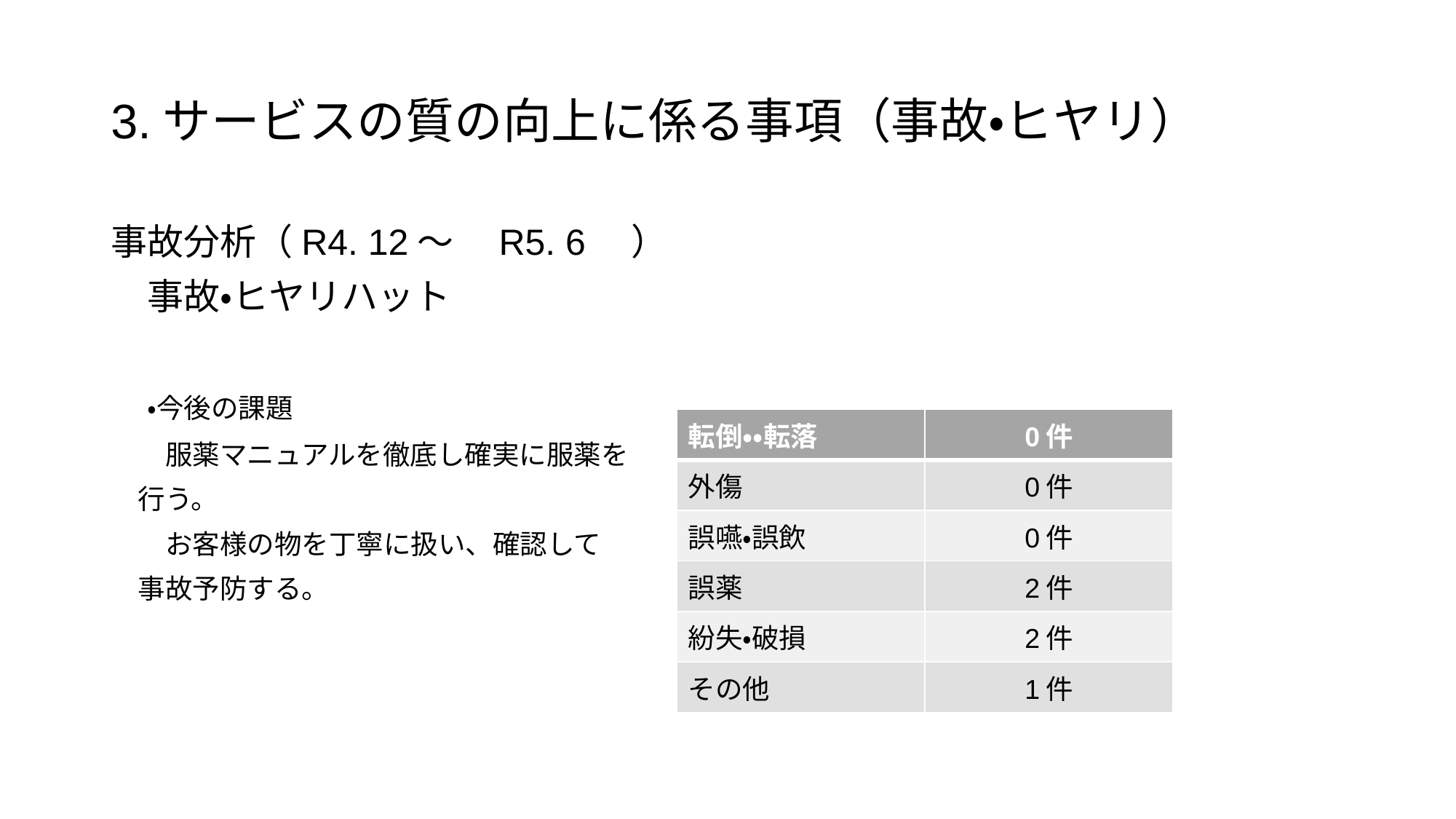

# 3.サービスの質の向上に係る事項（事故・ヒヤリ）
事故分析（R4. 12～　R5. 6　）
　事故・ヒヤリハット

　・今後の課題
　　服薬マニュアルを徹底し確実に服薬を
　行う。
　　お客様の物を丁寧に扱い、確認して
　事故予防する。
| 転倒・・転落 | 0件 |
| --- | --- |
| 外傷 | 0件 |
| 誤嚥・誤飲 | 0件 |
| 誤薬 | 2件 |
| 紛失・破損 | 2件 |
| その他 | 1件 |